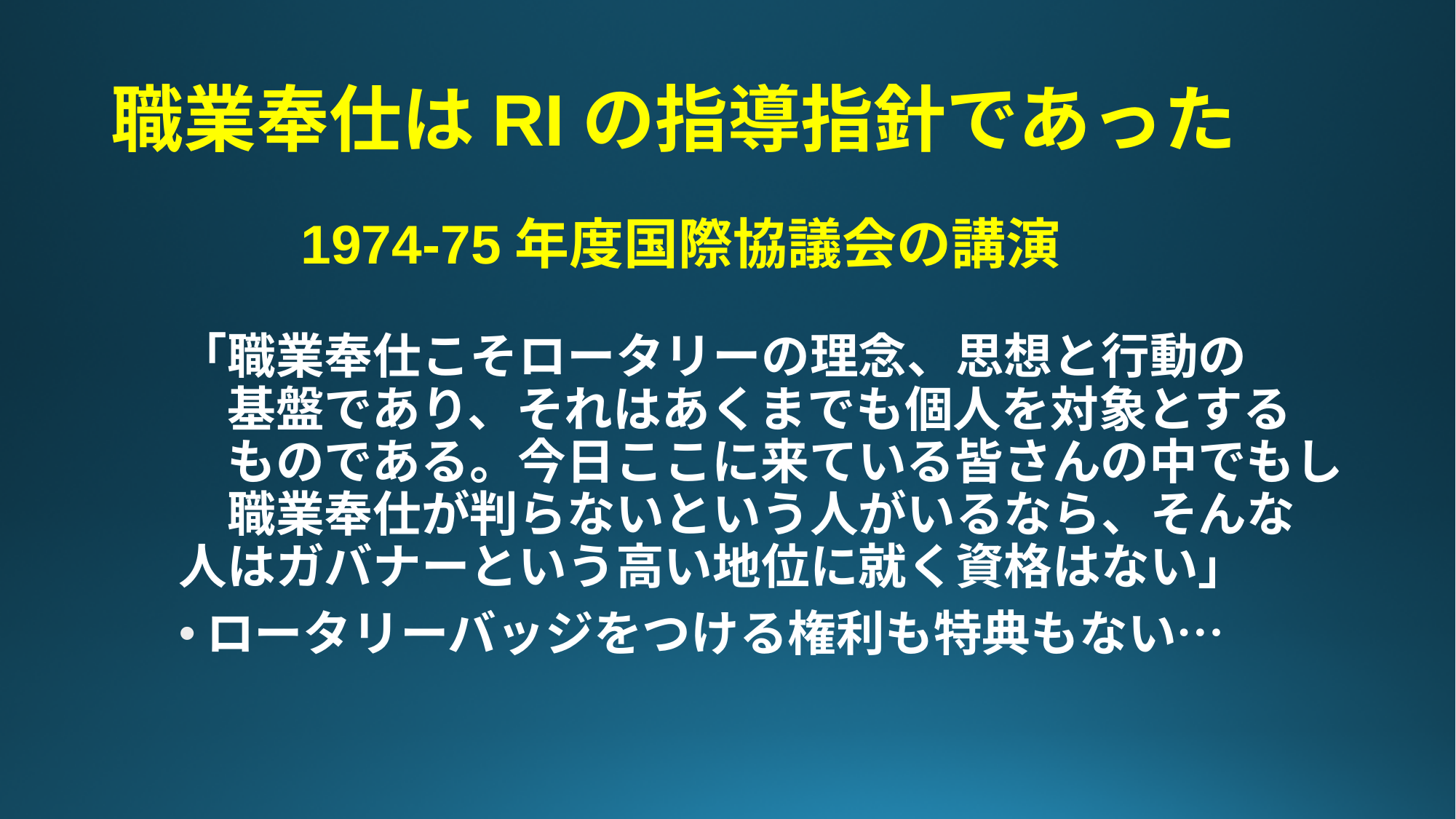

# 職業奉仕はRIの指導指針であった
　　1974-75年度国際協議会の講演

「職業奉仕こそロータリーの理念、思想と行動の　　基盤であり、それはあくまでも個人を対象とする　　ものである。今日ここに来ている皆さんの中でもし　職業奉仕が判らないという人がいるなら、そんな人はガバナーという高い地位に就く資格はない」
ロータリーバッジをつける権利も特典もない…